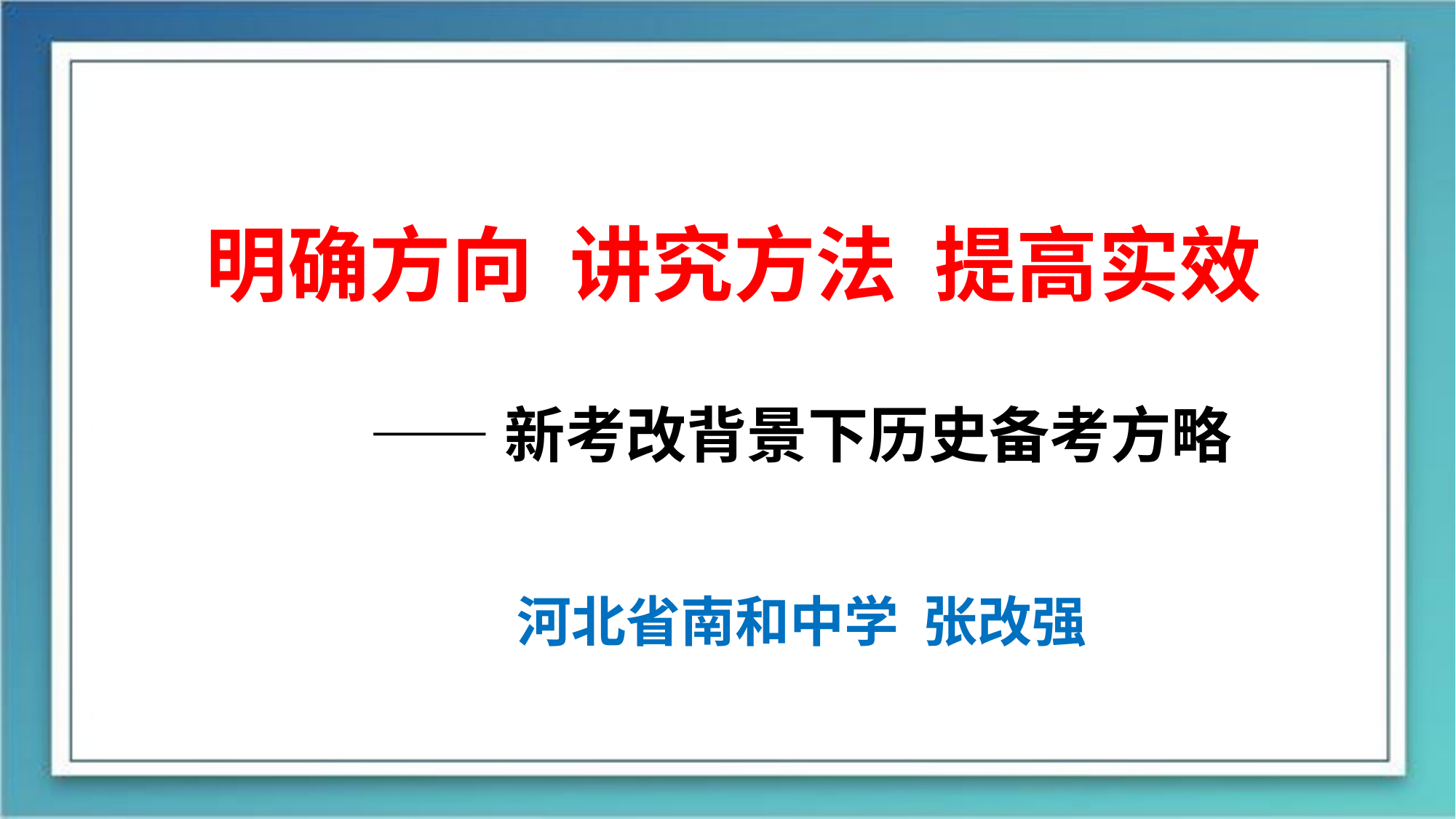

# 明确方向  讲究方法  提高实效
     ——新考改背景下历史备考方略
      河北省南和中学  张改强